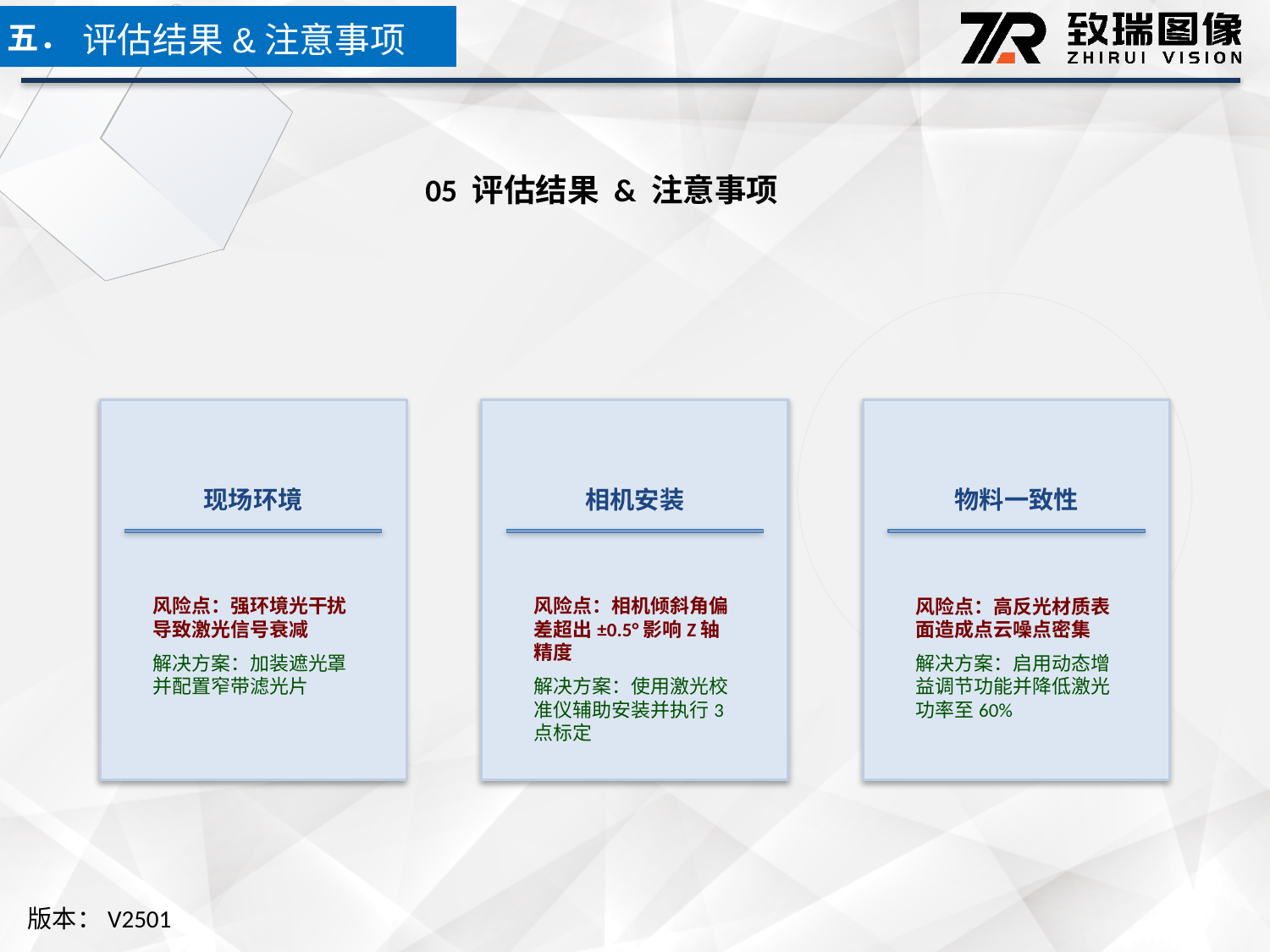

五．
评估结果&注意事项

05 评估结果 & 注意事项

现场环境

相机安装

物料一致性

风险点：强环境光干扰导致激光信号衰减
解决方案：加装遮光罩并配置窄带滤光片

风险点：相机倾斜角偏差超出±0.5°影响Z轴精度
解决方案：使用激光校准仪辅助安装并执行3点标定

风险点：高反光材质表面造成点云噪点密集
解决方案：启用动态增益调节功能并降低激光功率至60%